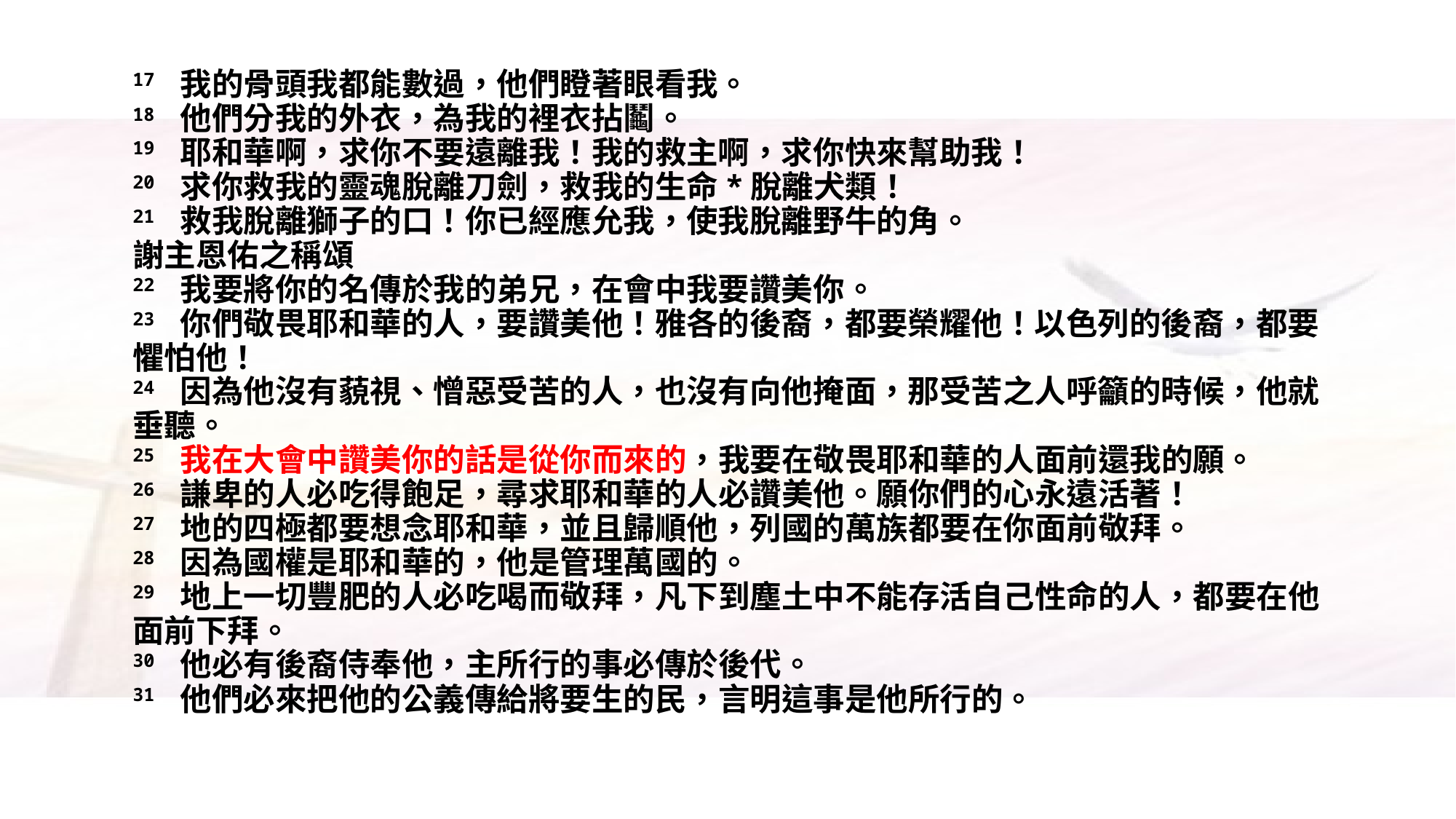

17 我的骨頭我都能數過，他們瞪著眼看我。
18 他們分我的外衣，為我的裡衣拈鬮。
19 耶和華啊，求你不要遠離我！我的救主啊，求你快來幫助我！
20 求你救我的靈魂脫離刀劍，救我的生命*脫離犬類！
21 救我脫離獅子的口！你已經應允我，使我脫離野牛的角。
謝主恩佑之稱頌
22 我要將你的名傳於我的弟兄，在會中我要讚美你。
23 你們敬畏耶和華的人，要讚美他！雅各的後裔，都要榮耀他！以色列的後裔，都要懼怕他！
24 因為他沒有藐視、憎惡受苦的人，也沒有向他掩面，那受苦之人呼籲的時候，他就垂聽。
25 我在大會中讚美你的話是從你而來的，我要在敬畏耶和華的人面前還我的願。
26 謙卑的人必吃得飽足，尋求耶和華的人必讚美他。願你們的心永遠活著！
27 地的四極都要想念耶和華，並且歸順他，列國的萬族都要在你面前敬拜。
28 因為國權是耶和華的，他是管理萬國的。
29 地上一切豐肥的人必吃喝而敬拜，凡下到塵土中不能存活自己性命的人，都要在他面前下拜。
30 他必有後裔侍奉他，主所行的事必傳於後代。
31 他們必來把他的公義傳給將要生的民，言明這事是他所行的。